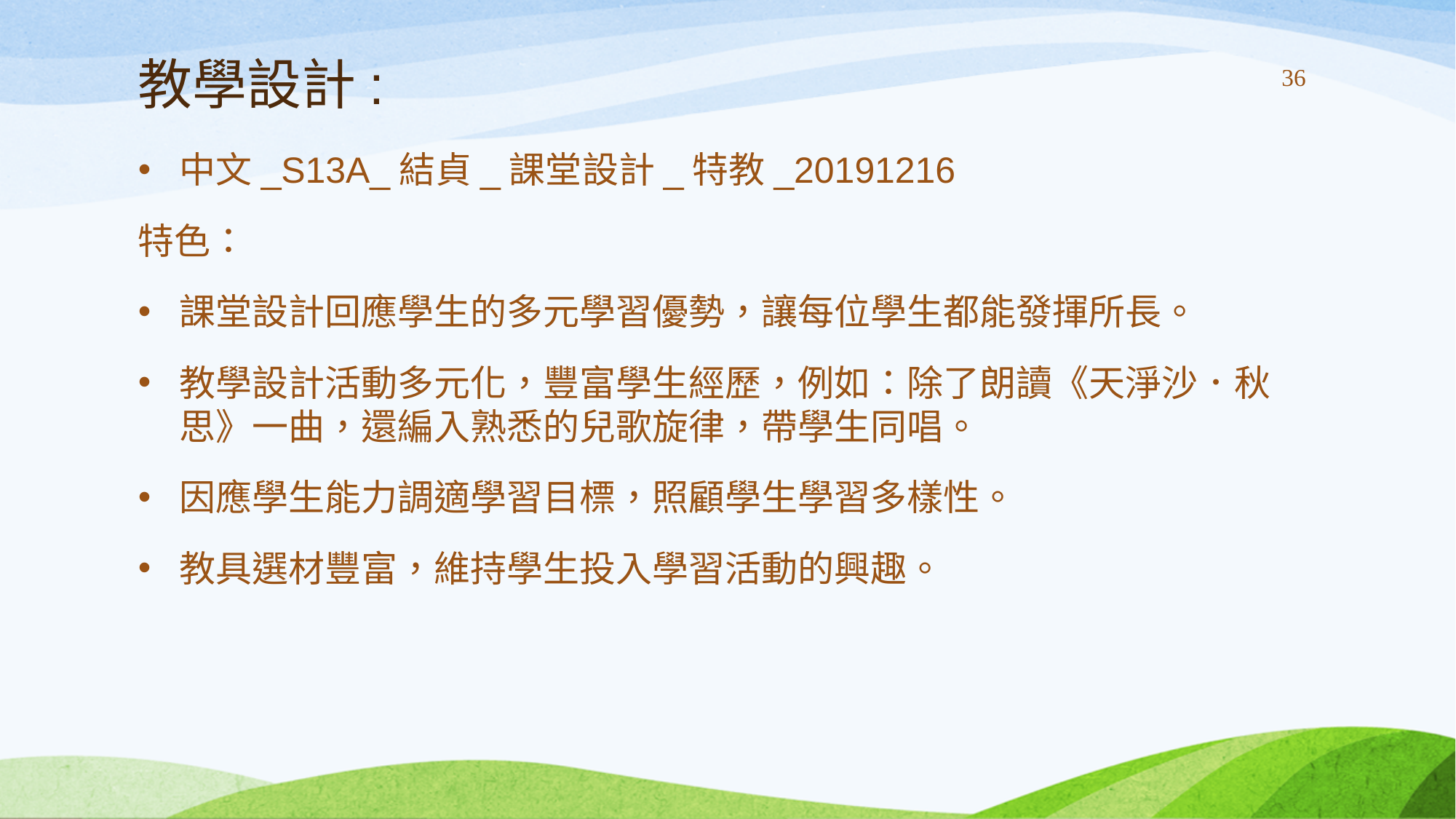

# 教學設計:
36
中文_S13A_結貞_課堂設計_特教_20191216
特色：
課堂設計回應學生的多元學習優勢，讓每位學生都能發揮所長。
教學設計活動多元化，豐富學生經歷，例如：除了朗讀《天淨沙．秋思》一曲，還編入熟悉的兒歌旋律，帶學生同唱。
因應學生能力調適學習目標，照顧學生學習多樣性。
教具選材豐富，維持學生投入學習活動的興趣。